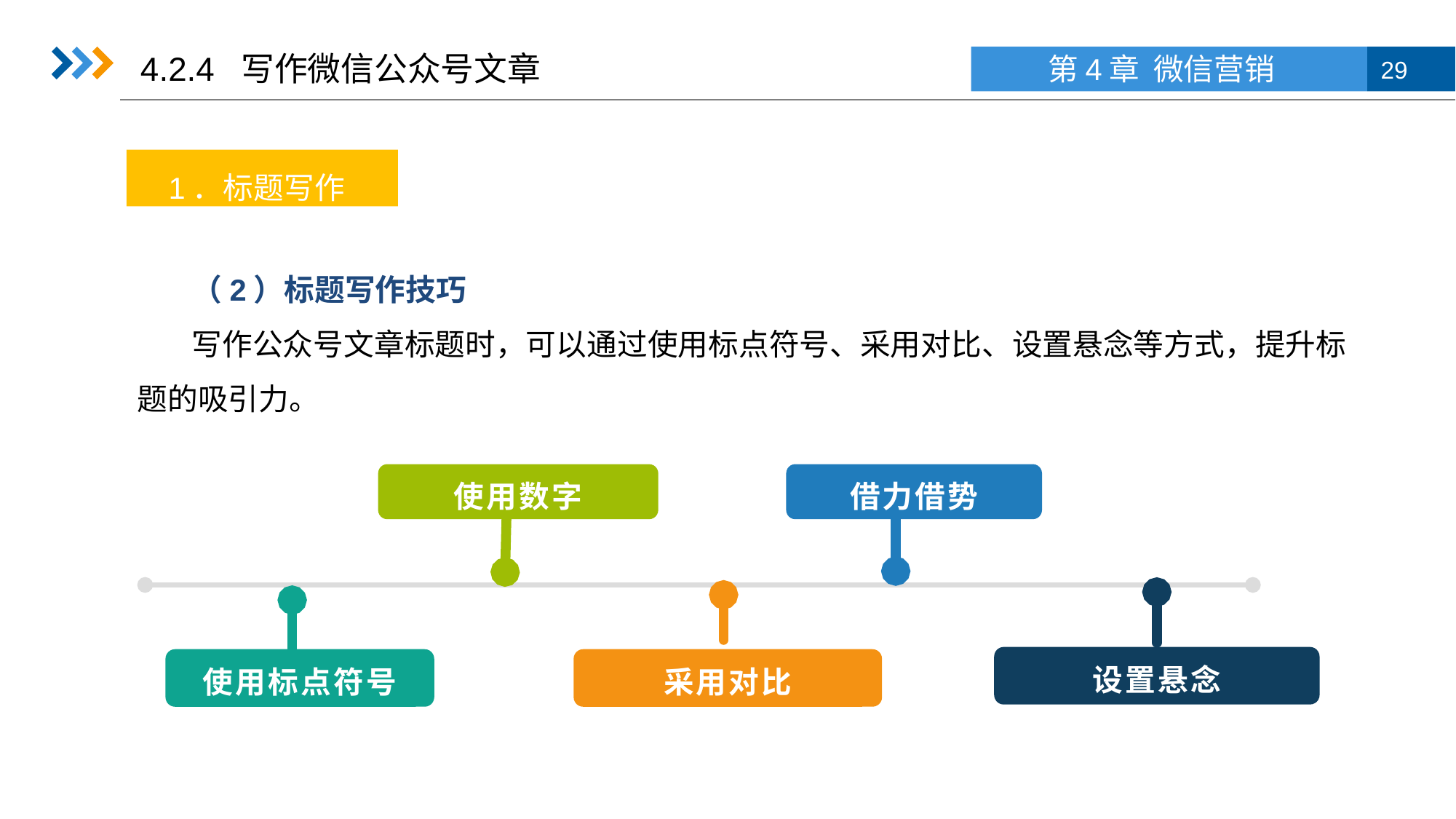

4.2.4  写作微信公众号文章
1．标题写作
（2）标题写作技巧
写作公众号文章标题时，可以通过使用标点符号、采用对比、设置悬念等方式，提升标题的吸引力。
使用数字
借力借势
设置悬念
使用标点符号
采用对比